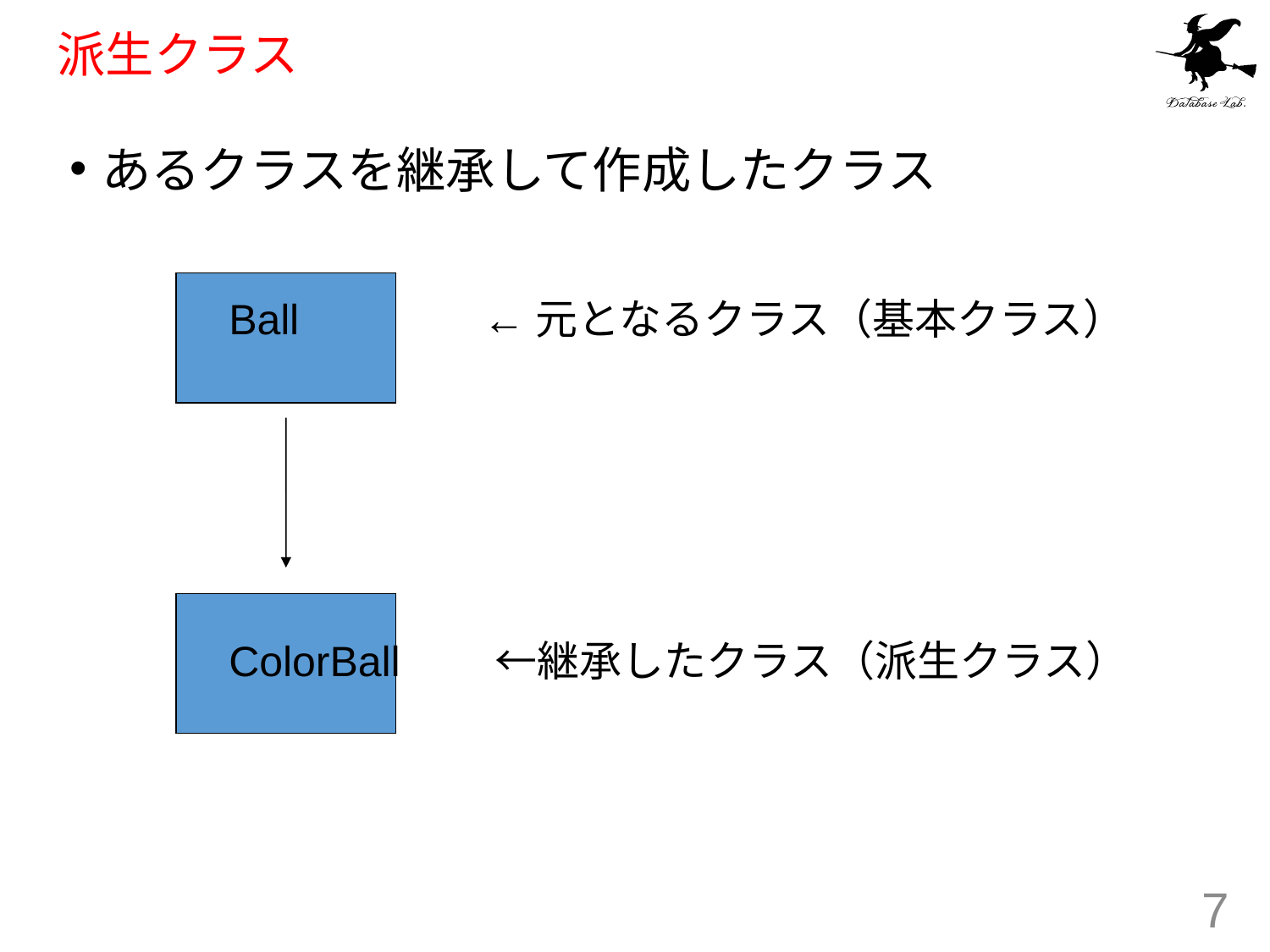

# 派生クラス
あるクラスを継承して作成したクラス

		Ball		←元となるクラス（基本クラス）

		ColorBall　　←継承したクラス（派生クラス）

7